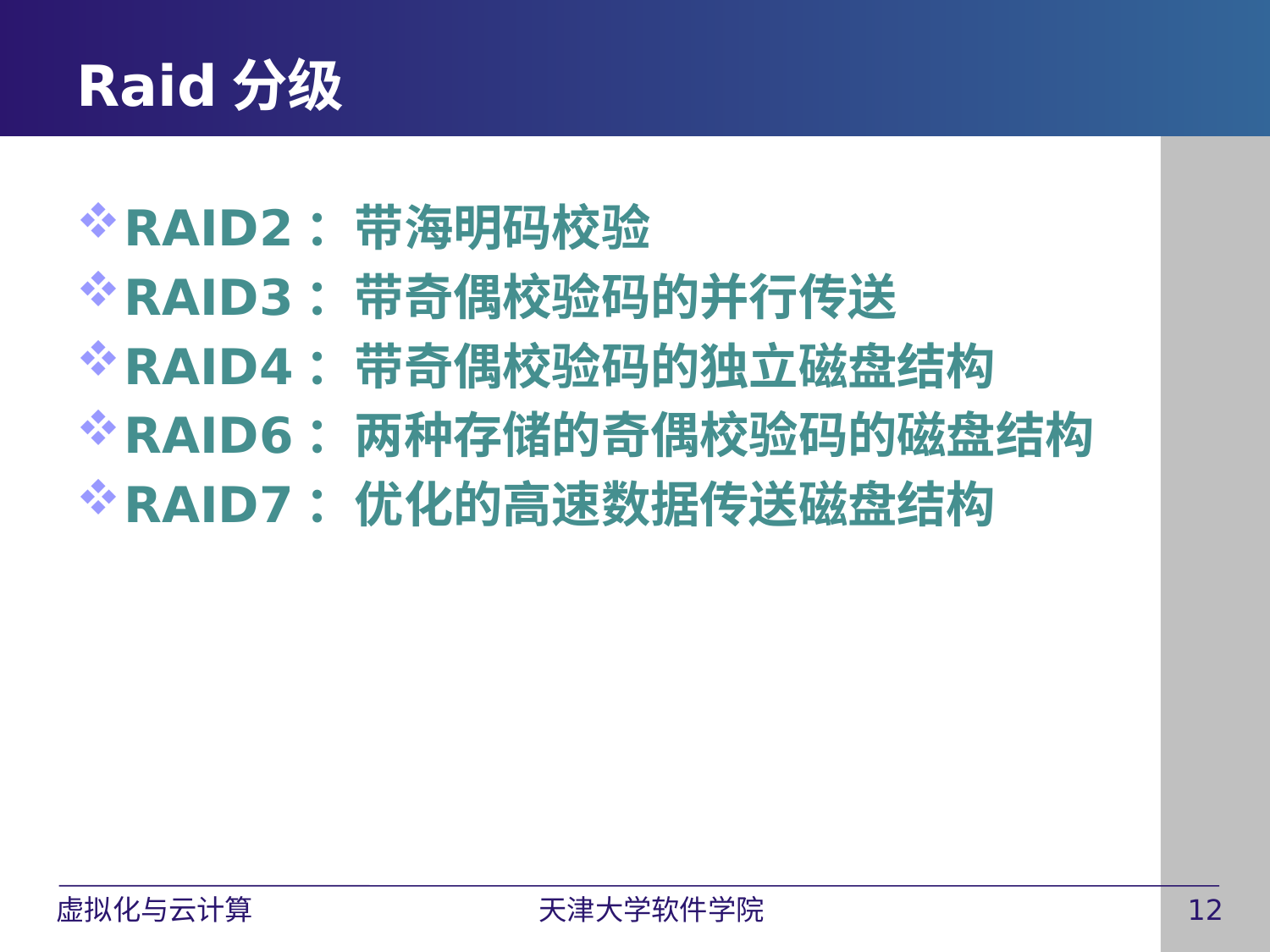

# Raid分级
RAID2：带海明码校验
RAID3：带奇偶校验码的并行传送
RAID4：带奇偶校验码的独立磁盘结构
RAID6：两种存储的奇偶校验码的磁盘结构
RAID7：优化的高速数据传送磁盘结构